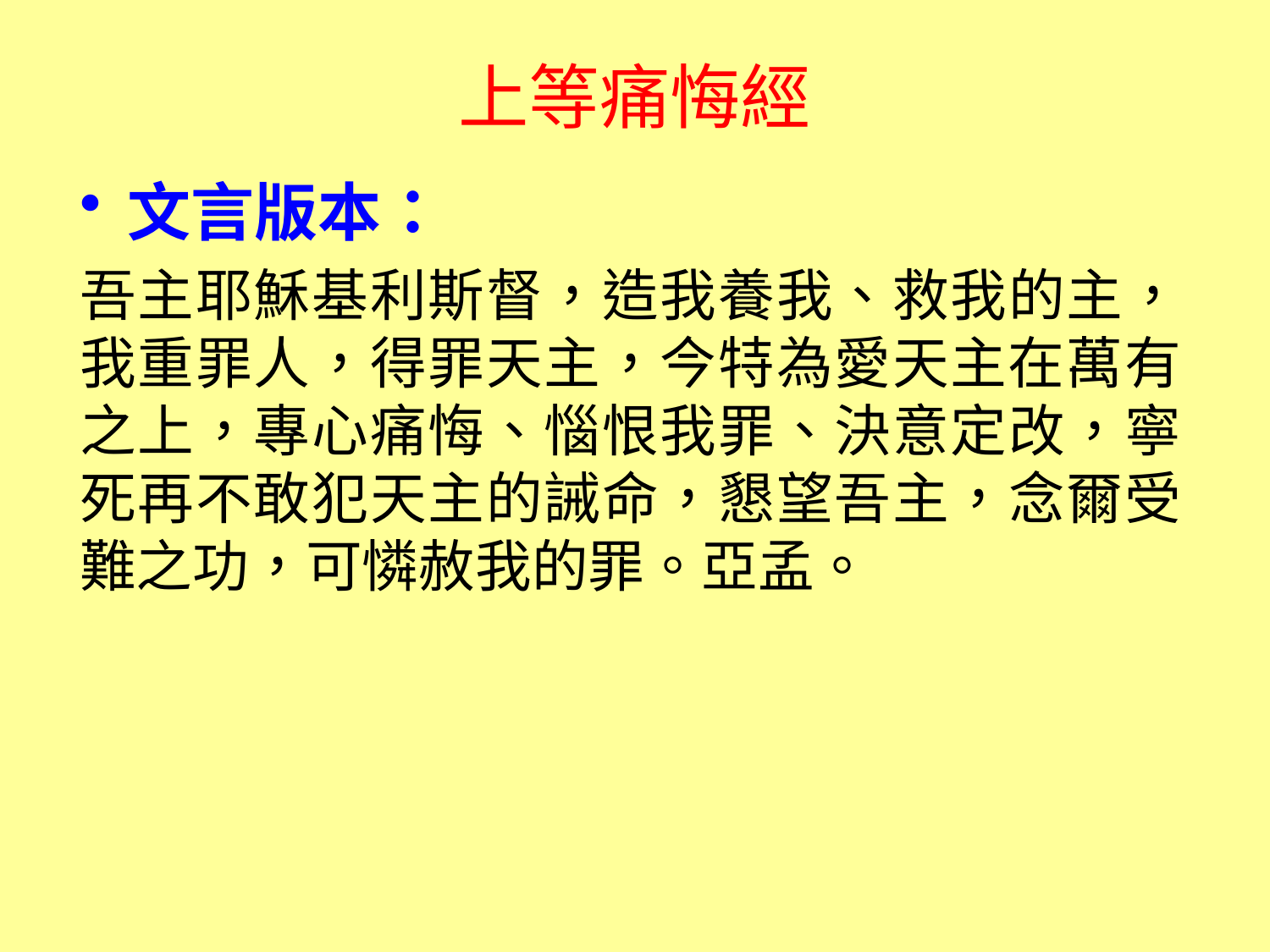

# 上等痛悔經
文言版本：
吾主耶穌基利斯督，造我養我、救我的主，我重罪人，得罪天主，今特為愛天主在萬有之上，專心痛悔、惱恨我罪、決意定改，寧死再不敢犯天主的誡命，懇望吾主，念爾受難之功，可憐赦我的罪。亞孟。